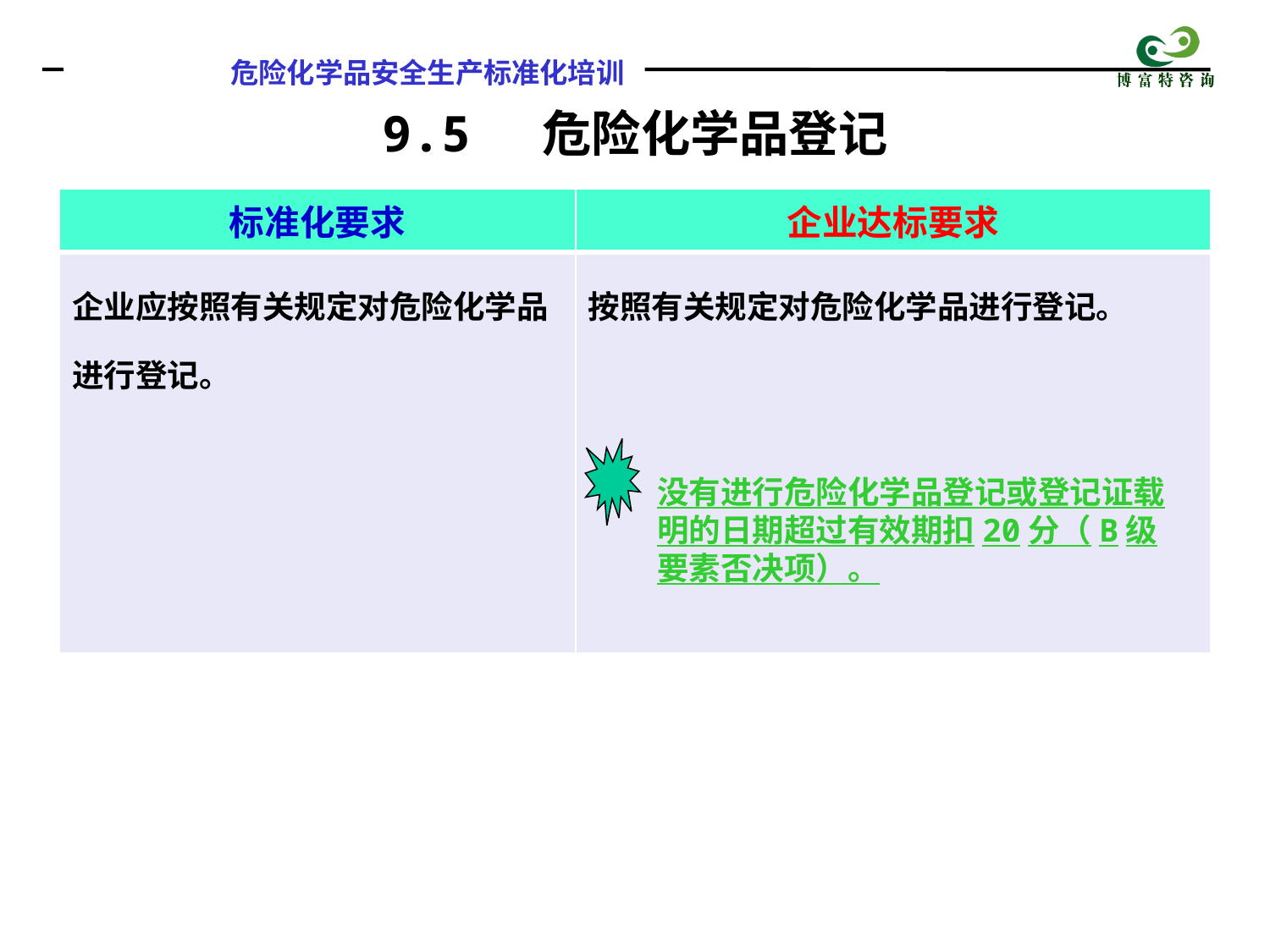

9.5  危险化学品登记
| 标准化要求 | 企业达标要求 |
| --- | --- |
| 企业应按照有关规定对危险化学品进行登记。 | 按照有关规定对危险化学品进行登记。 |

没有进行危险化学品登记或登记证载明的日期超过有效期扣20分（B级要素否决项）。